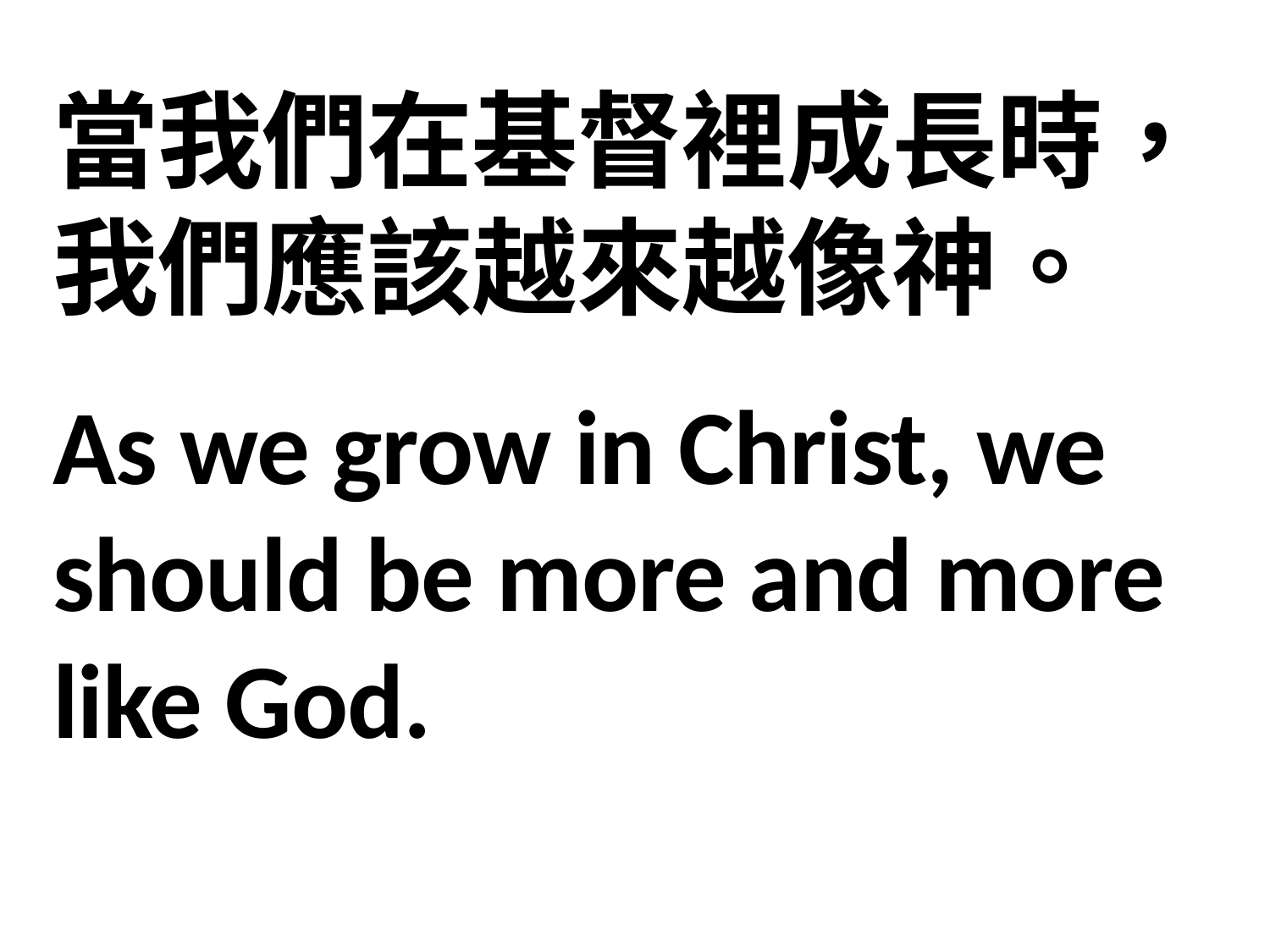

當我們在基督裡成長時，我們應該越來越像神。

As we grow in Christ, we should be more and more like God.